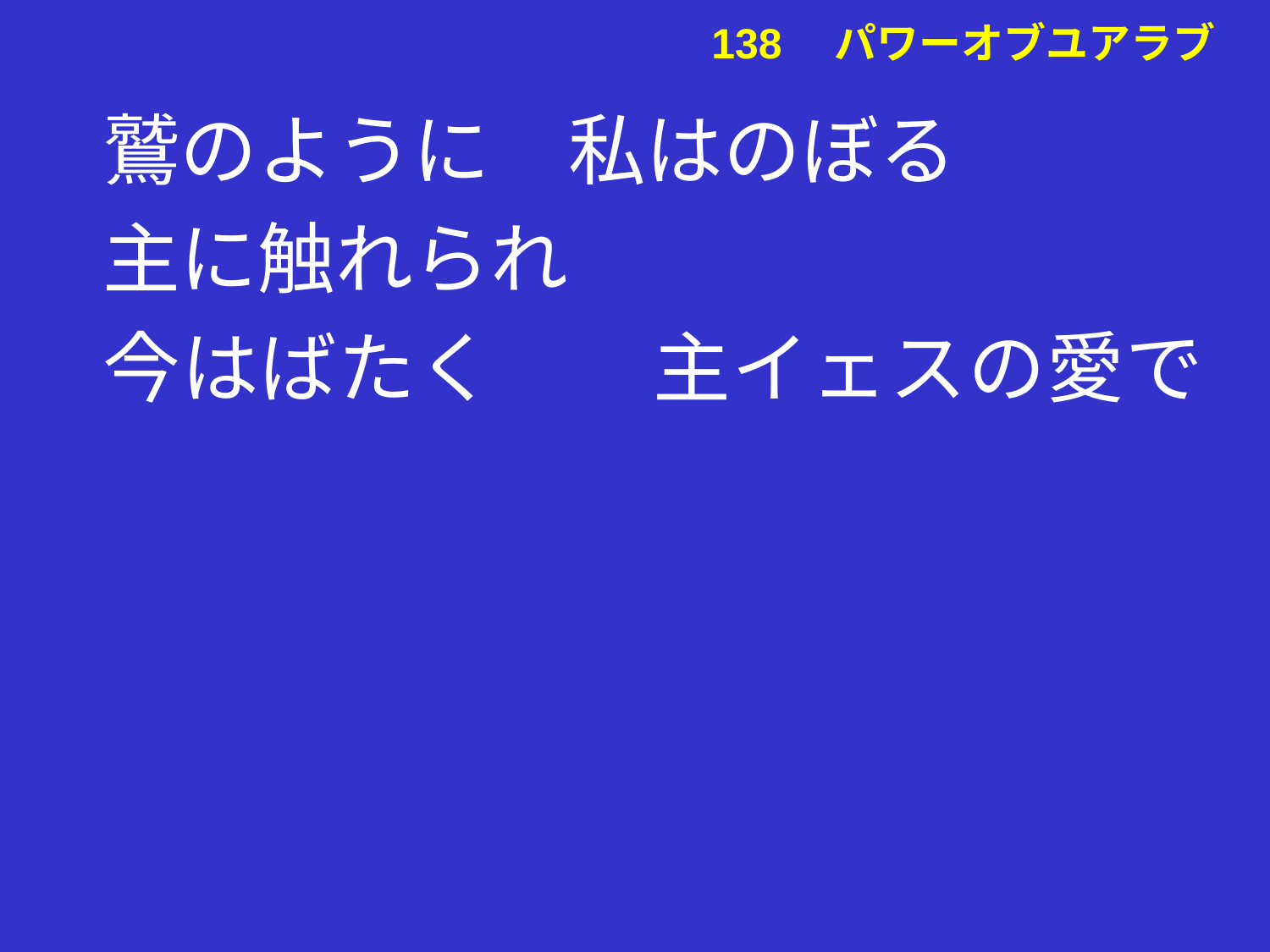

鷲のように　私はのぼる
主に触れられ
今はばたく　　主イェスの愛で
# 138　パワーオブユアラブ